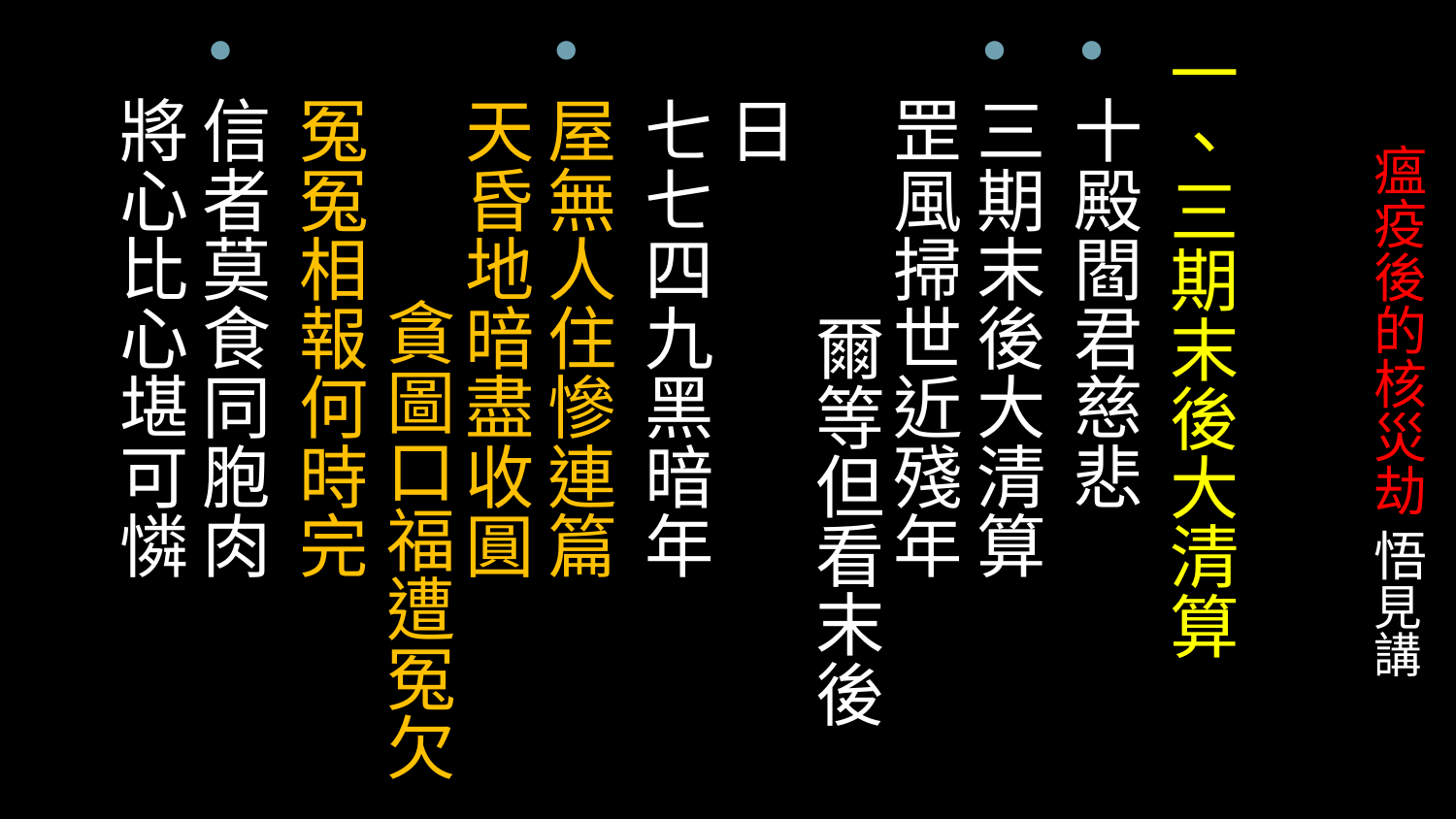

一、三期末後大清算
十殿閻君慈悲
三期末後大清算
罡風掃世近殘年                            爾等但看末後日
七七四九黑暗年
屋無人住慘連篇
天昏地暗盡收圓                           貪圖口福遭冤欠
冤冤相報何時完
信者莫食同胞肉
將心比心堪可憐

# 瘟疫後的核災劫 悟見講